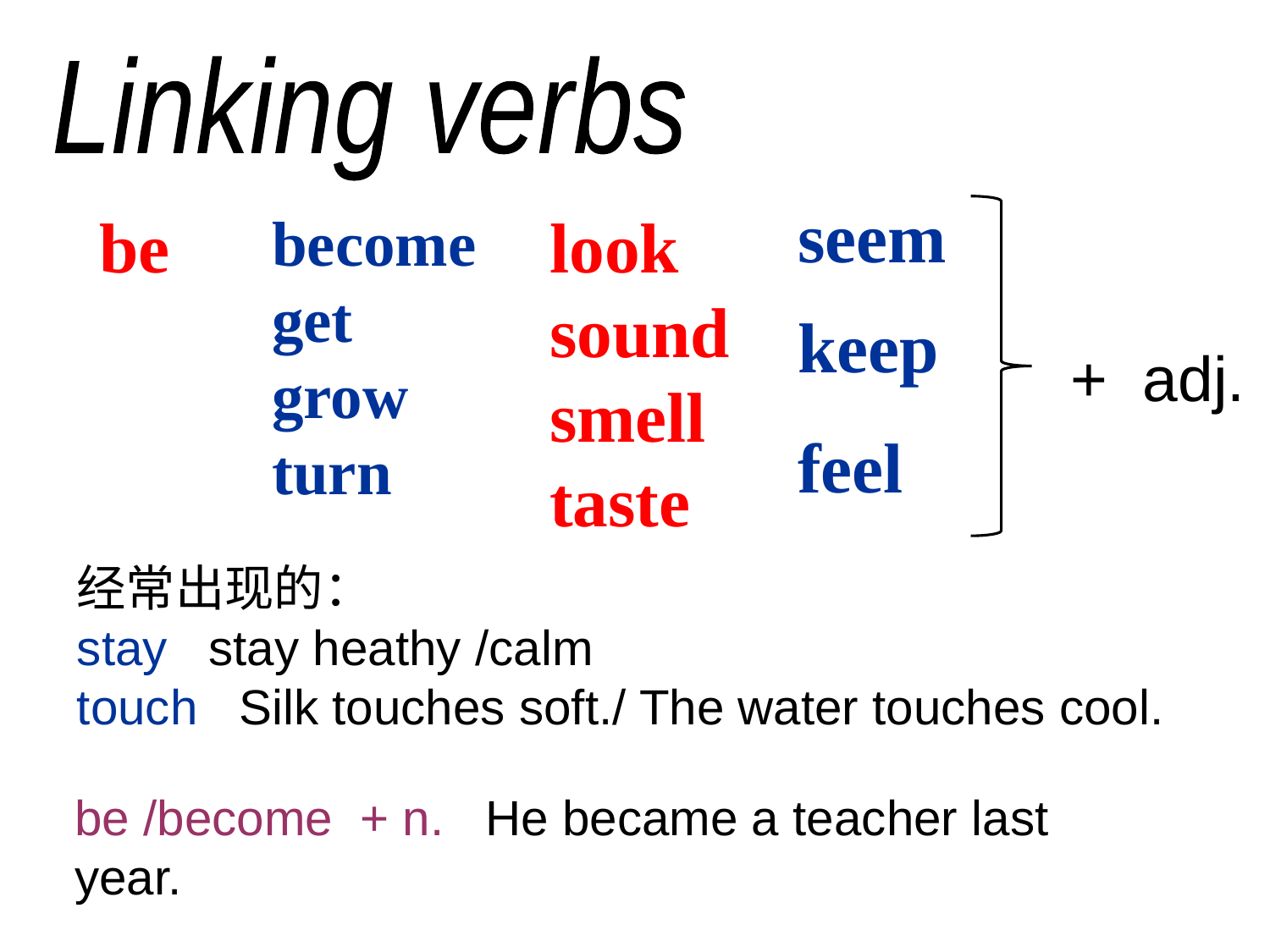

Linking verbs
 seem
 keep
 feel

 be

become
get
grow
turn
 look
 sound
 smell
 taste

+  adj.

经常出现的：
stay   stay heathy /calm
touch   Silk touches soft./ The water touches cool.
be /become  + n.   He became a teacher last year.